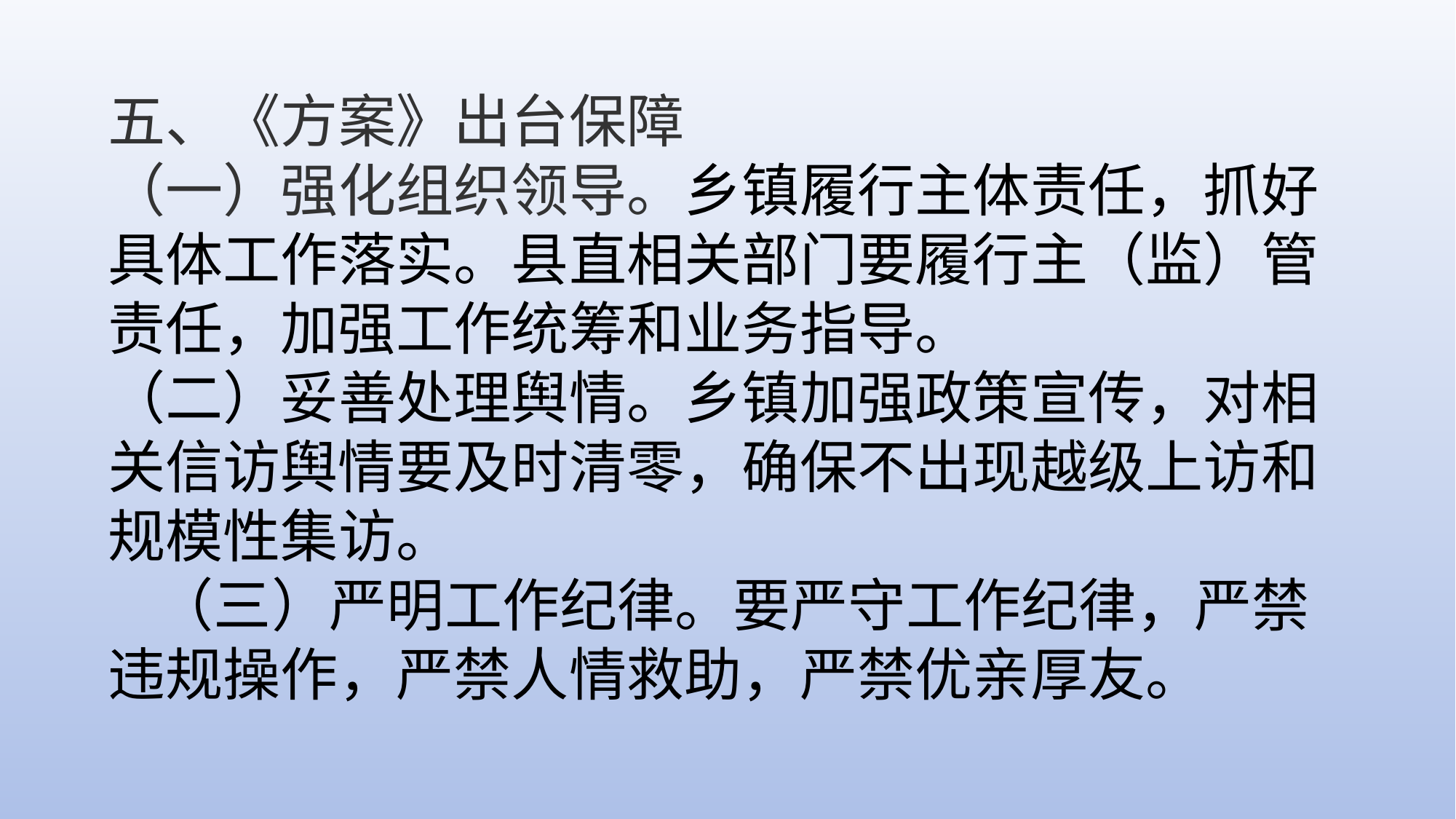

五、《方案》出台保障（一）强化组织领导。乡镇履行主体责任，抓好具体工作落实。县直相关部门要履行主（监）管责任，加强工作统筹和业务指导。（二）妥善处理舆情。乡镇加强政策宣传，对相关信访舆情要及时清零，确保不出现越级上访和规模性集访。（三）严明工作纪律。要严守工作纪律，严禁违规操作，严禁人情救助，严禁优亲厚友。